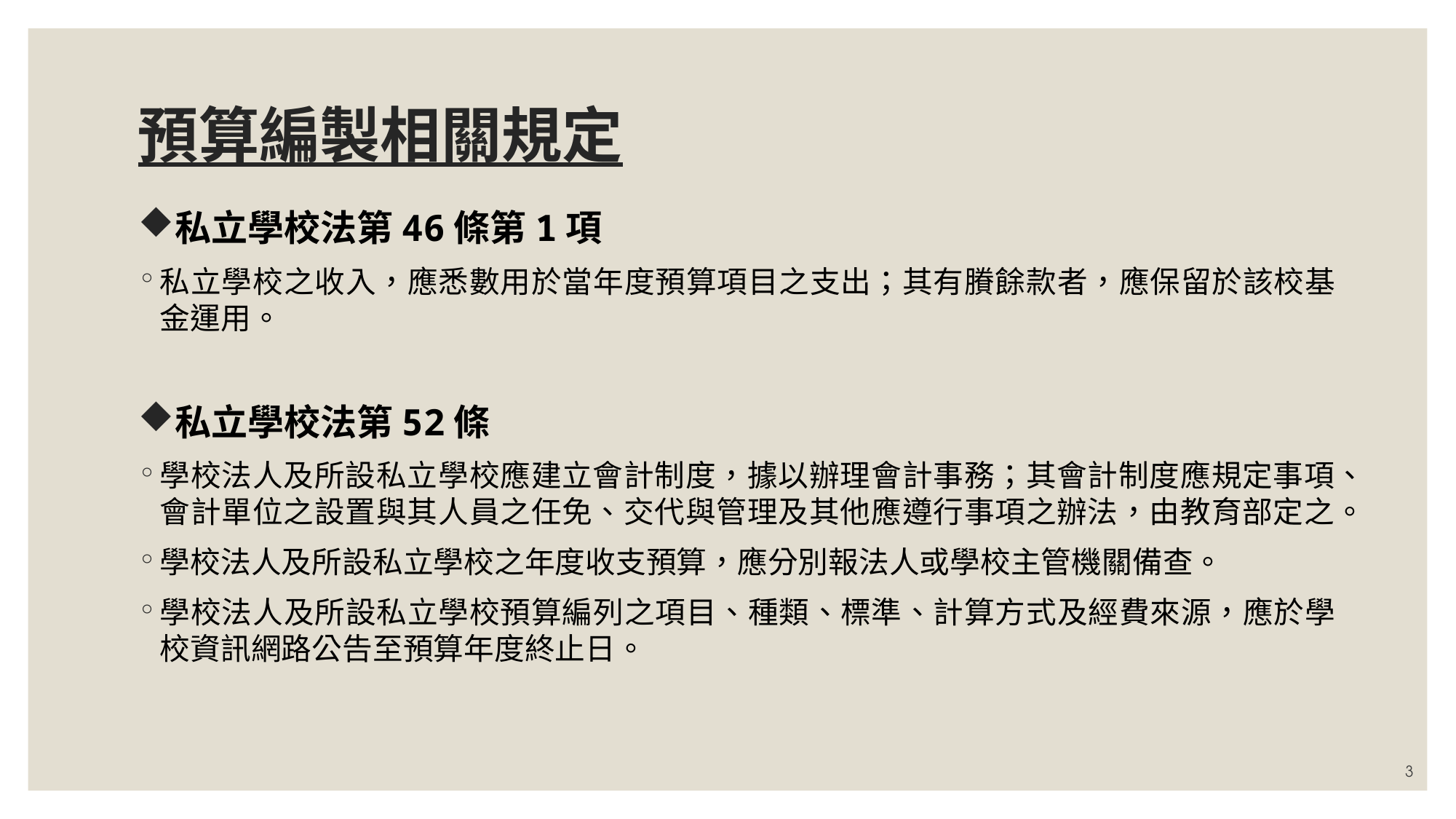

# 預算編製相關規定
私立學校法第46條第1項
私立學校之收入，應悉數用於當年度預算項目之支出；其有賸餘款者，應保留於該校基金運用。

私立學校法第52條
學校法人及所設私立學校應建立會計制度，據以辦理會計事務；其會計制度應規定事項、會計單位之設置與其人員之任免、交代與管理及其他應遵行事項之辦法，由教育部定之。
學校法人及所設私立學校之年度收支預算，應分別報法人或學校主管機關備查。
學校法人及所設私立學校預算編列之項目、種類、標準、計算方式及經費來源，應於學校資訊網路公告至預算年度終止日。

3